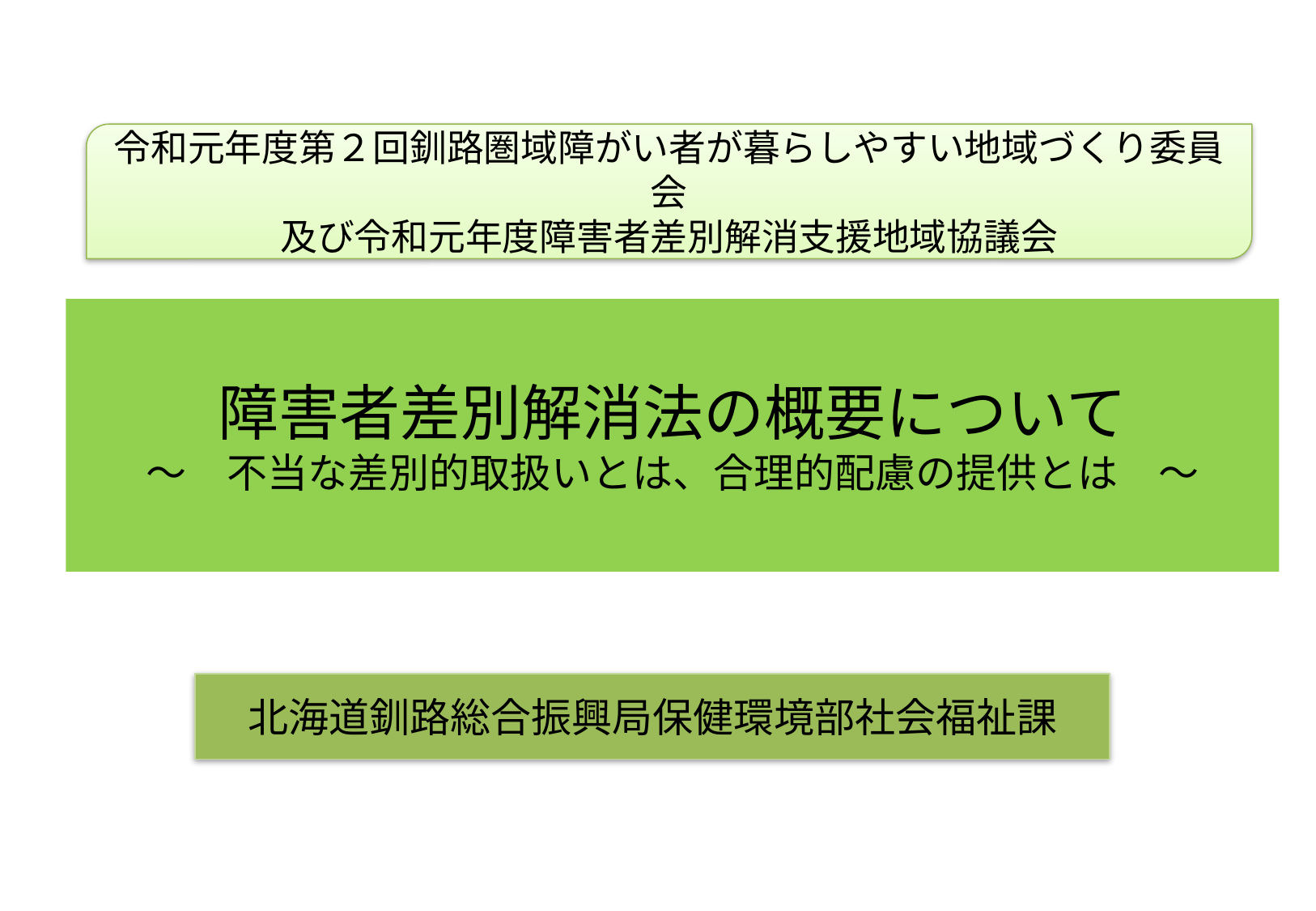

令和元年度第２回釧路圏域障がい者が暮らしやすい地域づくり委員会
及び令和元年度障害者差別解消支援地域協議会
# 障害者差別解消法の概要について ～　不当な差別的取扱いとは、合理的配慮の提供とは　～

北海道釧路総合振興局保健環境部社会福祉課